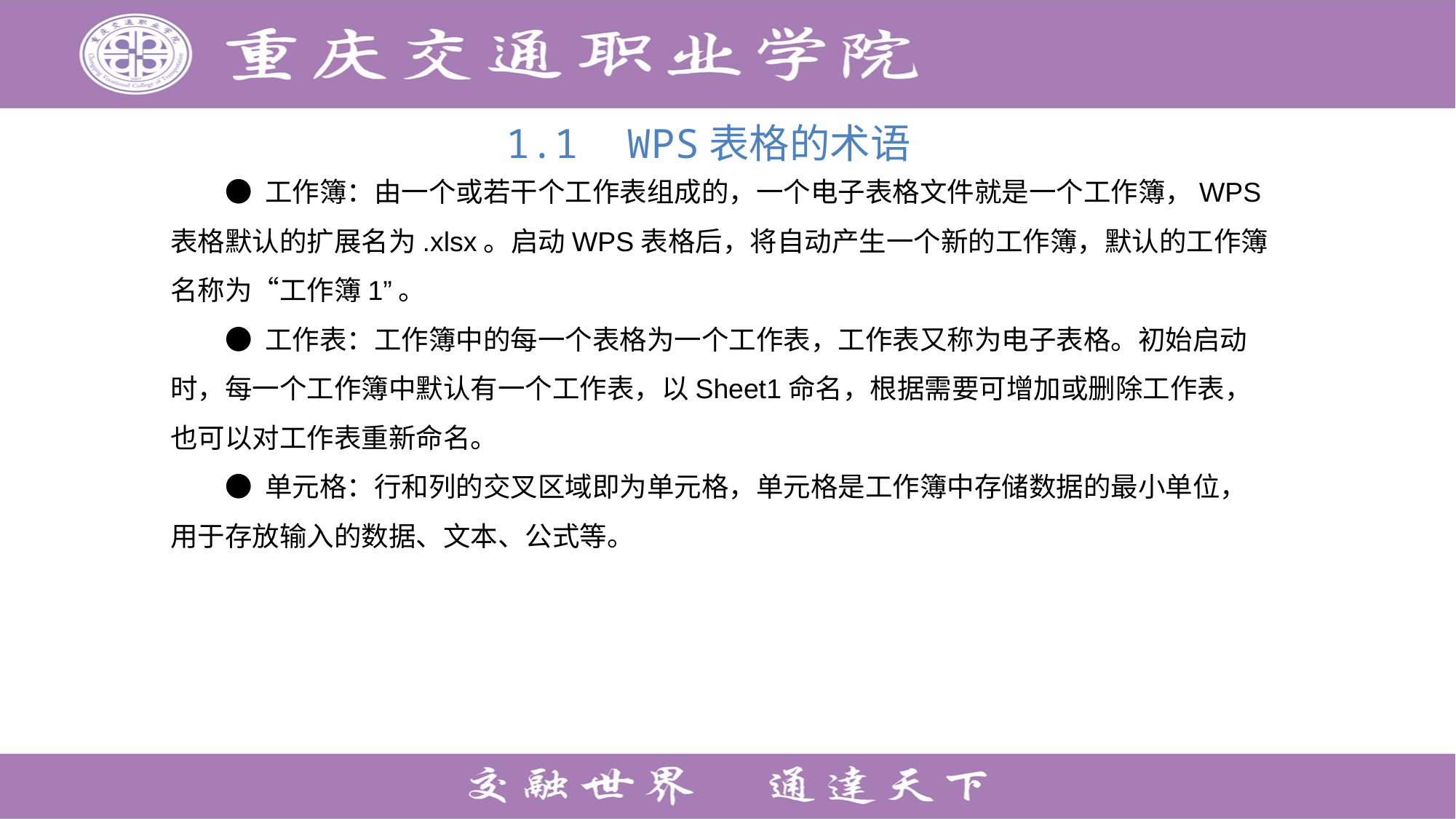

1.1  WPS表格的术语
● 工作簿：由一个或若干个工作表组成的，一个电子表格文件就是一个工作簿，WPS表格默认的扩展名为.xlsx。启动WPS表格后，将自动产生一个新的工作簿，默认的工作簿名称为“工作簿1”。
● 工作表：工作簿中的每一个表格为一个工作表，工作表又称为电子表格。初始启动时，每一个工作簿中默认有一个工作表，以Sheet1命名，根据需要可增加或删除工作表，也可以对工作表重新命名。
● 单元格：行和列的交叉区域即为单元格，单元格是工作簿中存储数据的最小单位，用于存放输入的数据、文本、公式等。